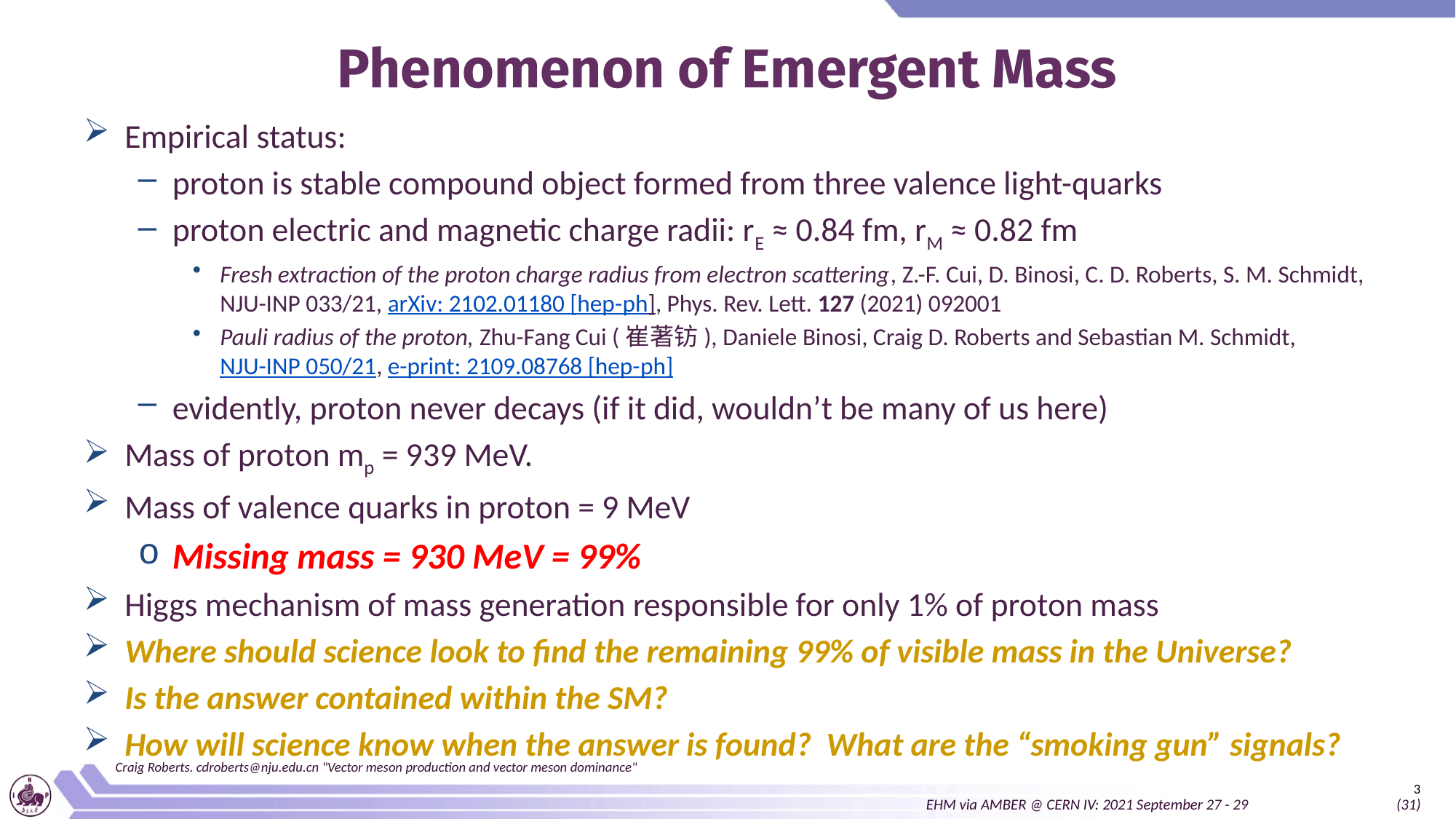

# Phenomenon of Emergent Mass
Empirical status:
proton is stable compound object formed from three valence light-quarks
proton electric and magnetic charge radii: rE ≈ 0.84 fm, rM ≈ 0.82 fm
Fresh extraction of the proton charge radius from electron scattering, Z.-F. Cui, D. Binosi, C. D. Roberts, S. M. Schmidt, NJU-INP 033/21, arXiv: 2102.01180 [hep-ph], Phys. Rev. Lett. 127 (2021) 092001
Pauli radius of the proton, Zhu-Fang Cui (崔著钫), Daniele Binosi, Craig D. Roberts and Sebastian M. Schmidt, NJU-INP 050/21, e-print: 2109.08768 [hep-ph]
evidently, proton never decays (if it did, wouldn’t be many of us here)
Mass of proton mp = 939 MeV.
Mass of valence quarks in proton = 9 MeV
Missing mass = 930 MeV = 99%
Higgs mechanism of mass generation responsible for only 1% of proton mass
Where should science look to find the remaining 99% of visible mass in the Universe?
Is the answer contained within the SM?
How will science know when the answer is found?  What are the “smoking gun” signals?

Craig Roberts. cdroberts@nju.edu.cn "Vector meson production and vector meson dominance"
3
EHM via AMBER @ CERN IV: 2021 September 27 - 29                                           (31)